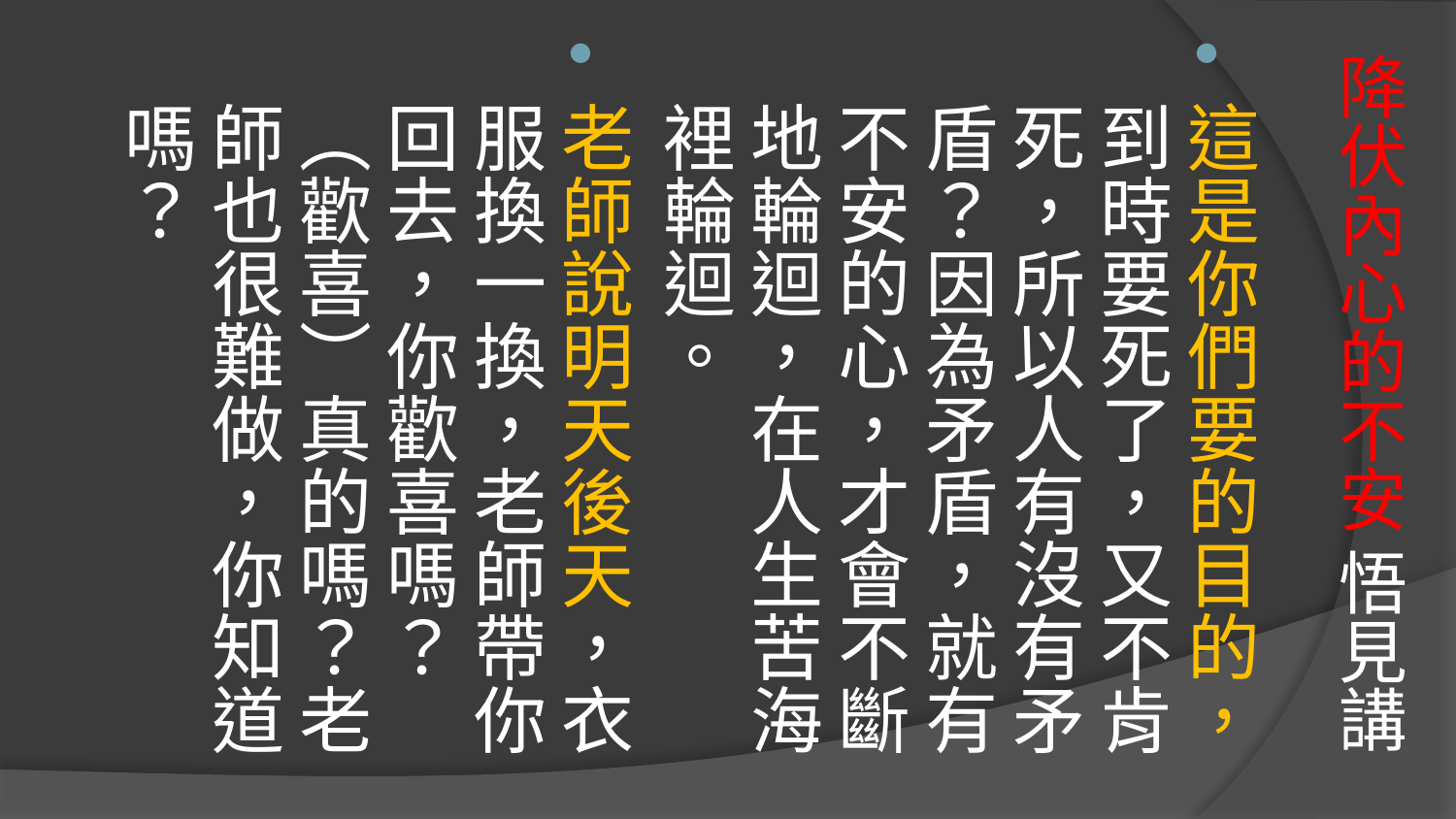

這是你們要的目的，到時要死了，又不肯死，所以人有沒有矛盾？因為矛盾，就有不安的心，才會不斷地輪迴，在人生苦海裡輪迴。
老師說明天後天，衣服換一換，老師帶你回去，你歡喜嗎？（歡喜）真的嗎？老師也很難做，你知道嗎？

# 降伏內心的不安 悟見講